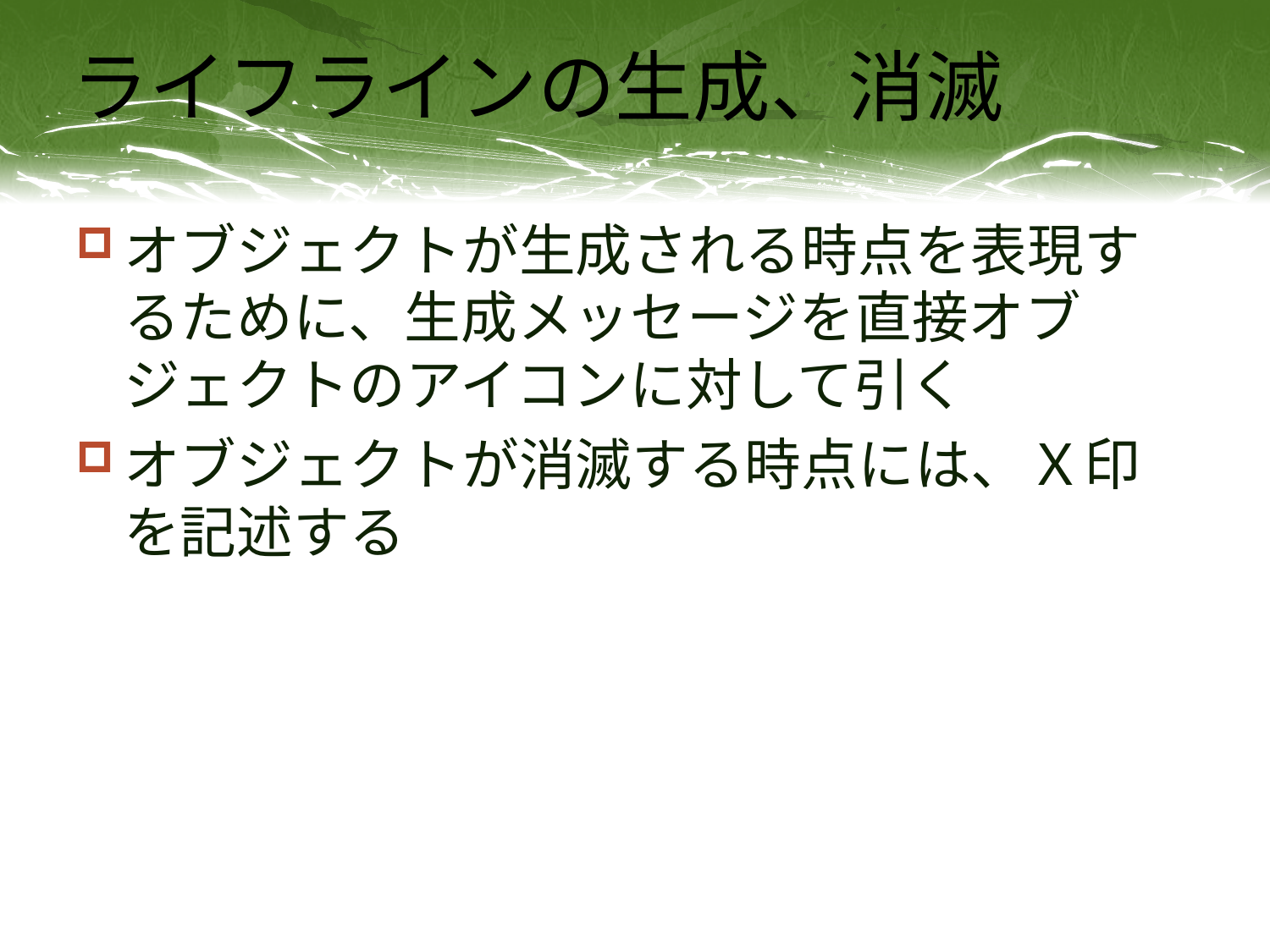

# ライフラインの生成、消滅
オブジェクトが生成される時点を表現するために、生成メッセージを直接オブジェクトのアイコンに対して引く
オブジェクトが消滅する時点には、Ｘ印を記述する